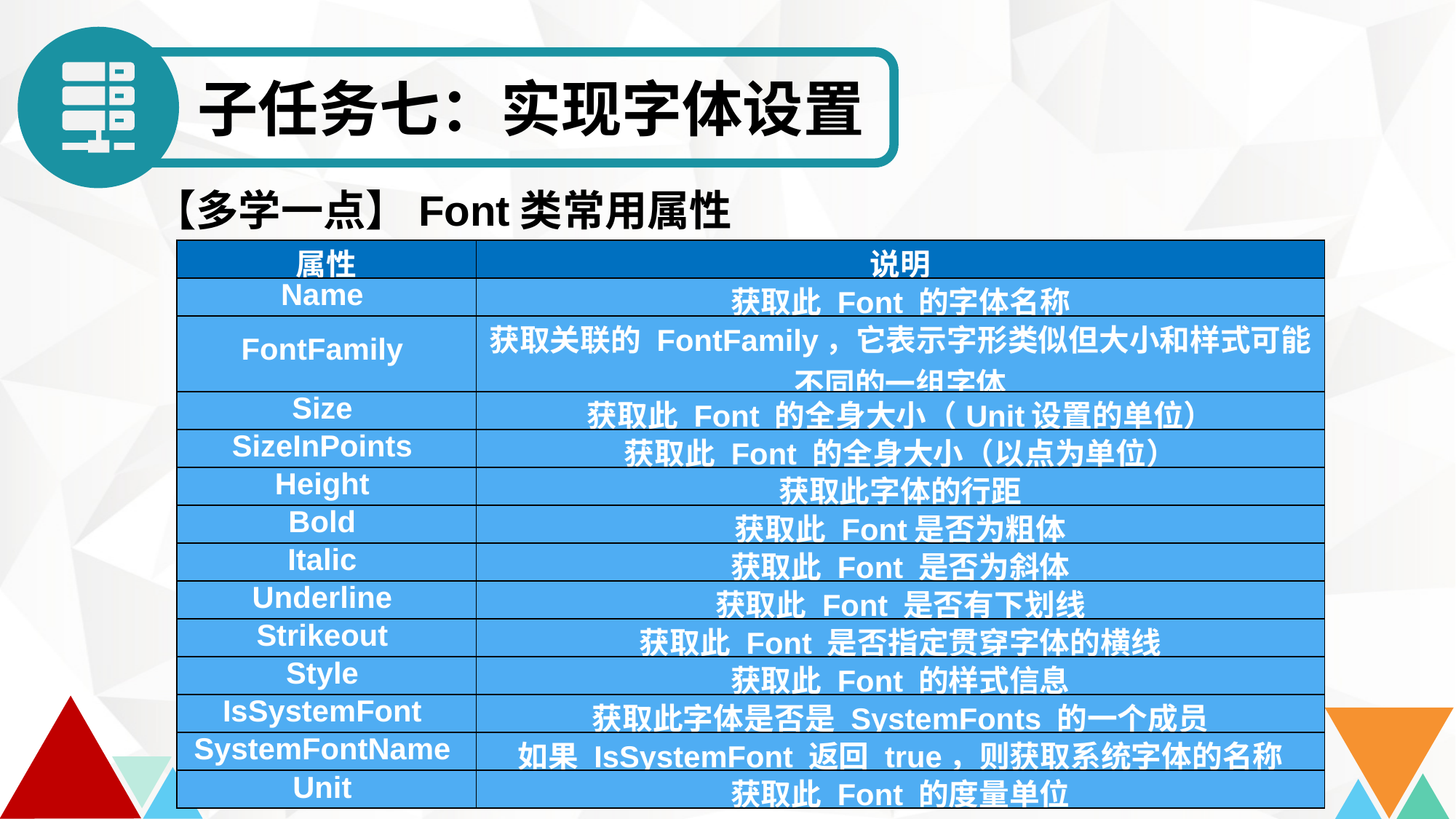

子任务七：实现字体设置
【多学一点】Font类常用属性
| 属性 | 说明 |
| --- | --- |
| Name | 获取此 Font 的字体名称 |
| FontFamily | 获取关联的 FontFamily，它表示字形类似但大小和样式可能不同的一组字体 |
| Size | 获取此 Font 的全身大小（Unit设置的单位） |
| SizeInPoints | 获取此 Font 的全身大小（以点为单位） |
| Height | 获取此字体的行距 |
| Bold | 获取此 Font是否为粗体 |
| Italic | 获取此 Font 是否为斜体 |
| Underline | 获取此 Font 是否有下划线 |
| Strikeout | 获取此 Font 是否指定贯穿字体的横线 |
| Style | 获取此 Font 的样式信息 |
| IsSystemFont | 获取此字体是否是 SystemFonts 的一个成员 |
| SystemFontName | 如果 IsSystemFont 返回 true，则获取系统字体的名称 |
| Unit | 获取此 Font 的度量单位 |